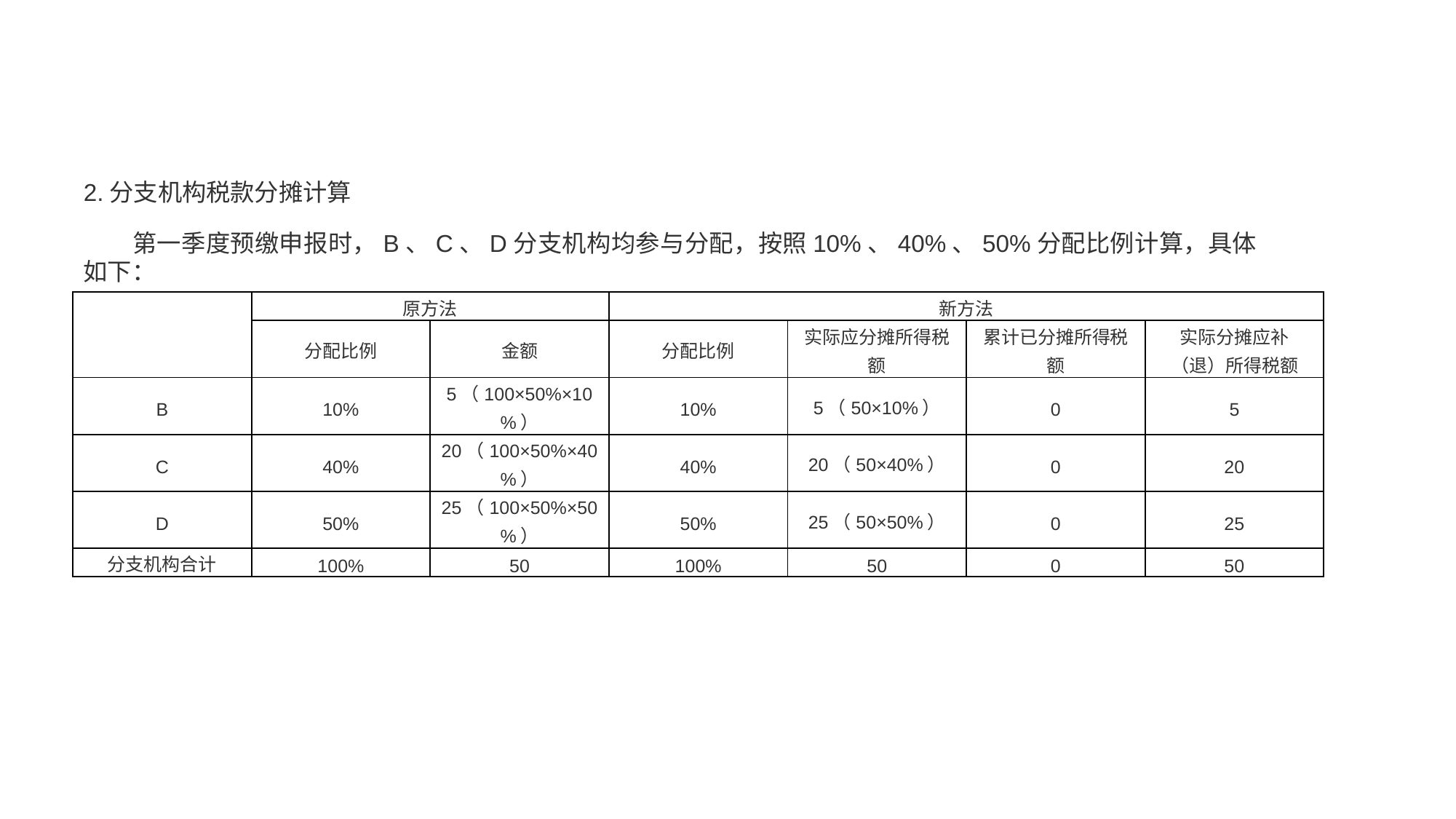

2.分支机构税款分摊计算
　　第一季度预缴申报时，B、C、D分支机构均参与分配，按照10%、40%、50%分配比例计算，具体如下：
|  | 原方法 |  | 新方法 |  |  |  |
| --- | --- | --- | --- | --- | --- | --- |
|  | 分配比例 | 金额 | 分配比例 | 实际应分摊所得税额 | 累计已分摊所得税额 | 实际分摊应补（退）所得税额 |
| B | 10% | 5（100×50%×10%） | 10% | 5（50×10%） | 0 | 5 |
| C | 40% | 20（100×50%×40%） | 40% | 20（50×40%） | 0 | 20 |
| D | 50% | 25（100×50%×50%） | 50% | 25（50×50%） | 0 | 25 |
| 分支机构合计 | 100% | 50 | 100% | 50 | 0 | 50 |